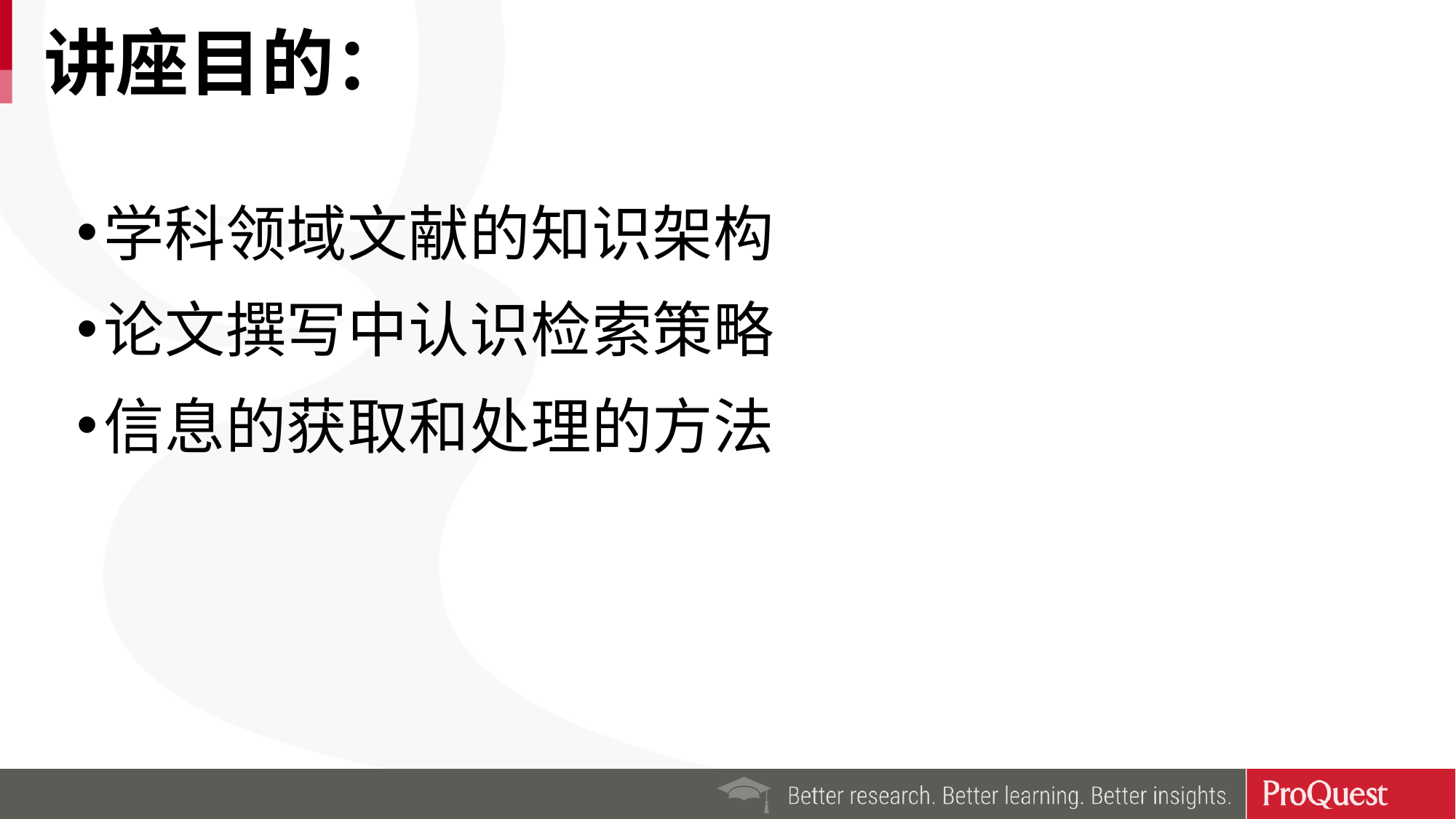

# 讲座目的：
学科领域文献的知识架构
论文撰写中认识检索策略
信息的获取和处理的方法